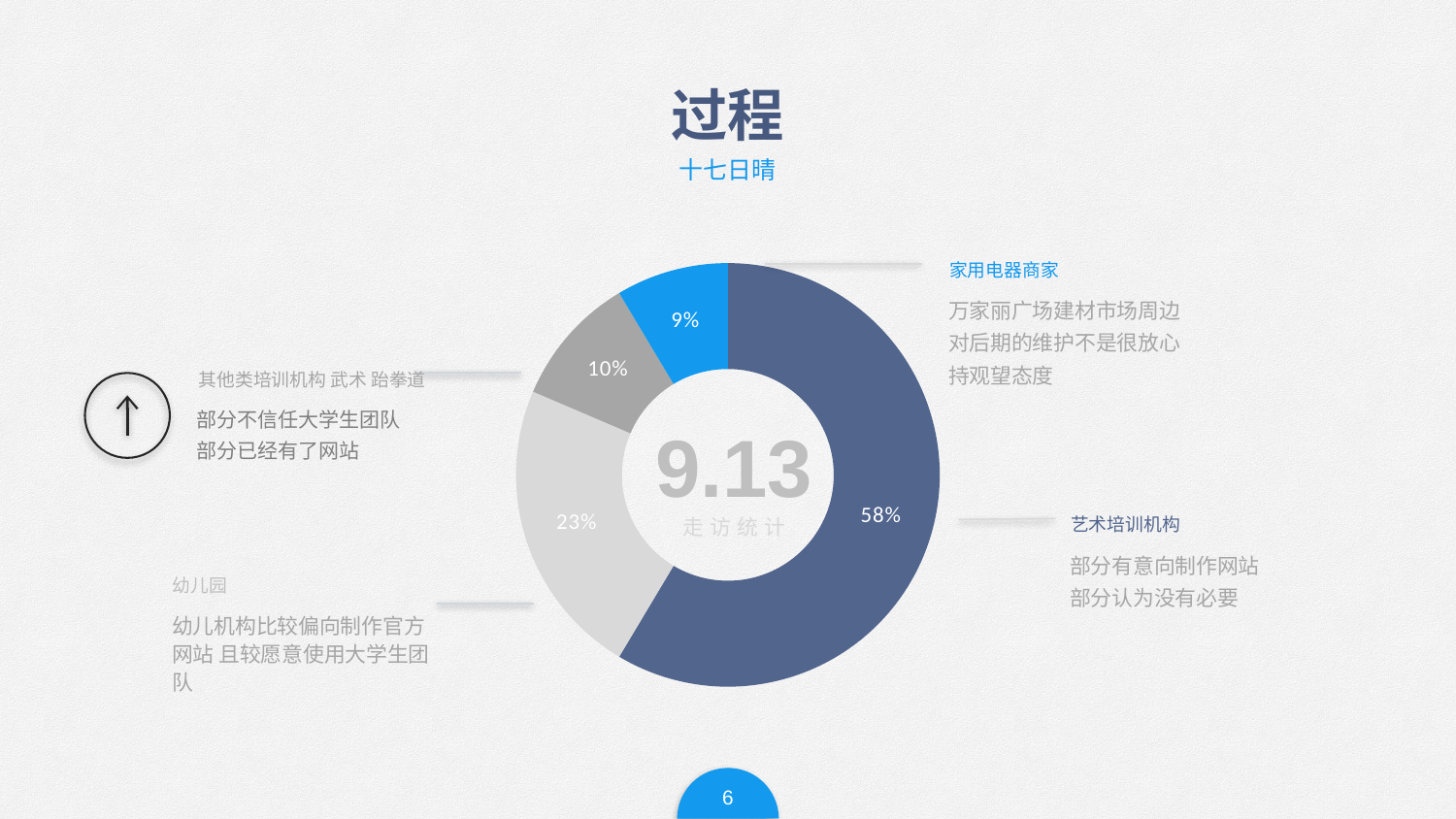

# 过程
十七日晴

### Chart

| Category | Sales |
|---|---|
| 1st Qtr | 8.2 |
| 2nd Qtr | 3.2 |
| 3rd Qtr | 1.4 |
| 4th Qtr | 1.2 |
家用电器商家
万家丽广场建材市场周边
对后期的维护不是很放心
持观望态度
其他类培训机构 武术 跆拳道

部分不信任大学生团队
部分已经有了网站
9.13
艺术培训机构
走访统计
部分有意向制作网站
部分认为没有必要

幼儿园
幼儿机构比较偏向制作官方网站 且较愿意使用大学生团队
6